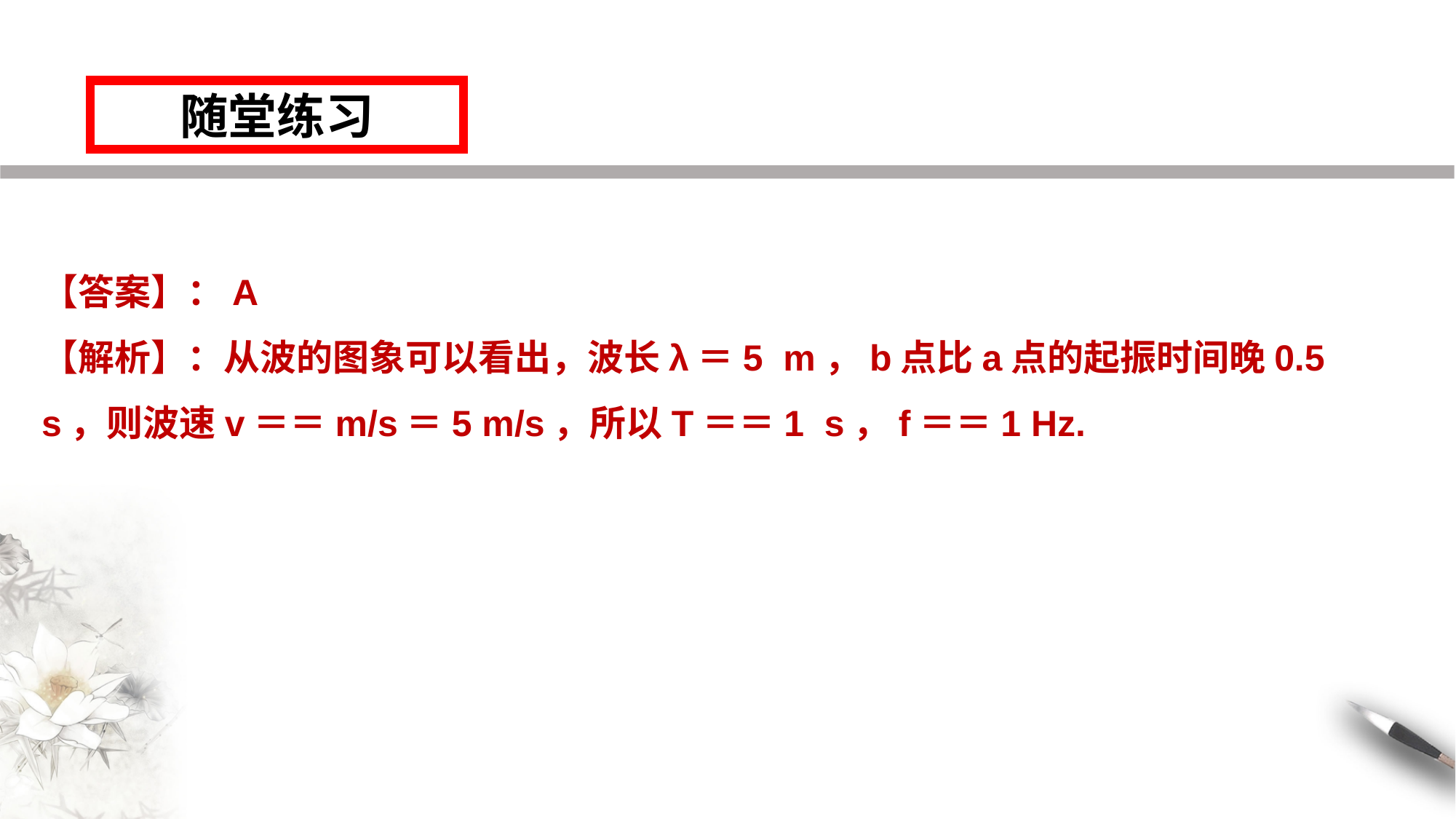

随堂练习

【答案】：A
【解析】：从波的图象可以看出，波长λ＝5  m，b点比a点的起振时间晚0.5 s，则波速v＝＝m/s＝5 m/s，所以T＝＝1  s，f＝＝1 Hz.